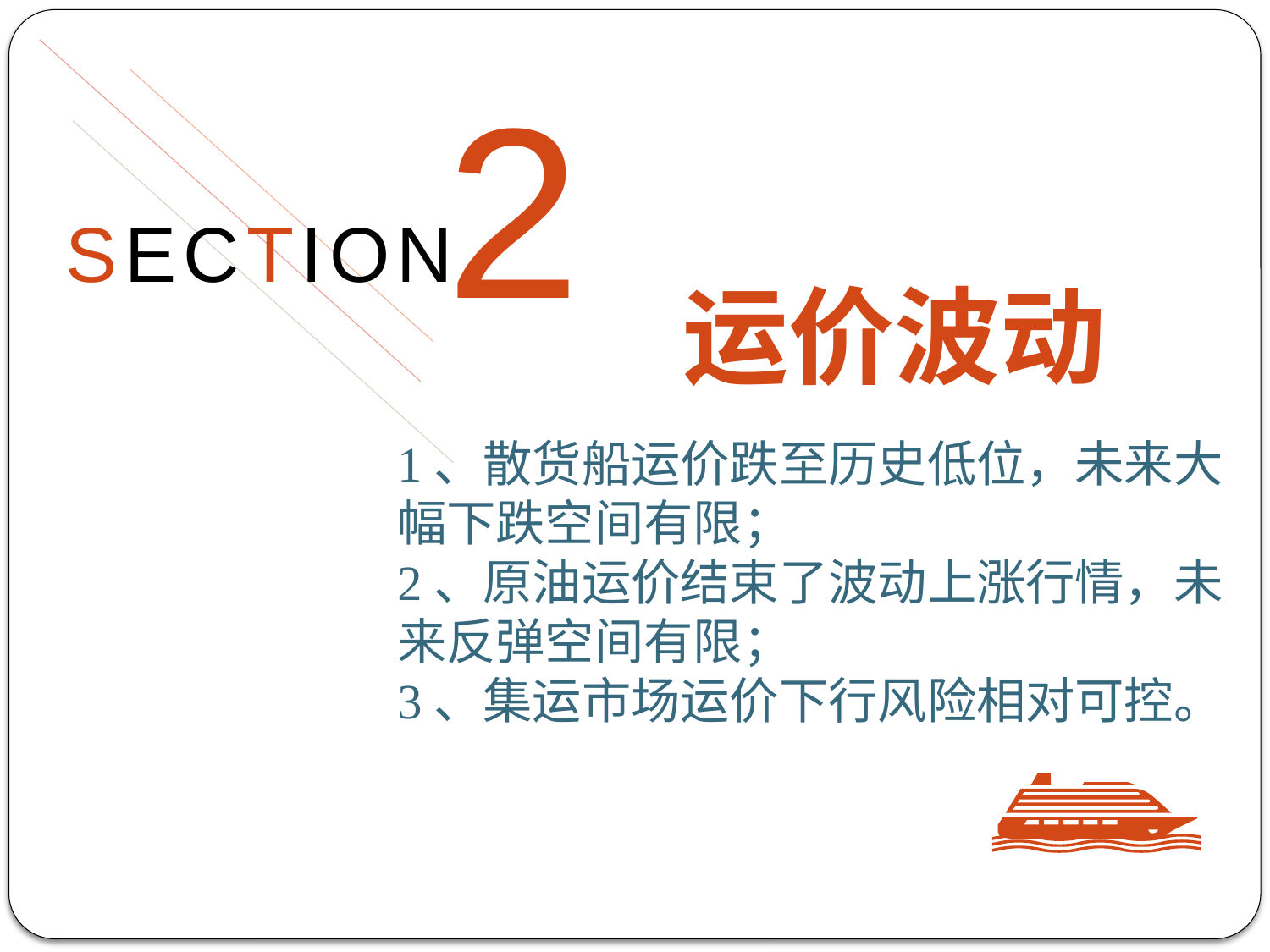

2
SECTION
运价波动
1、散货船运价跌至历史低位，未来大幅下跌空间有限；
2、原油运价结束了波动上涨行情，未来反弹空间有限；
3、集运市场运价下行风险相对可控。